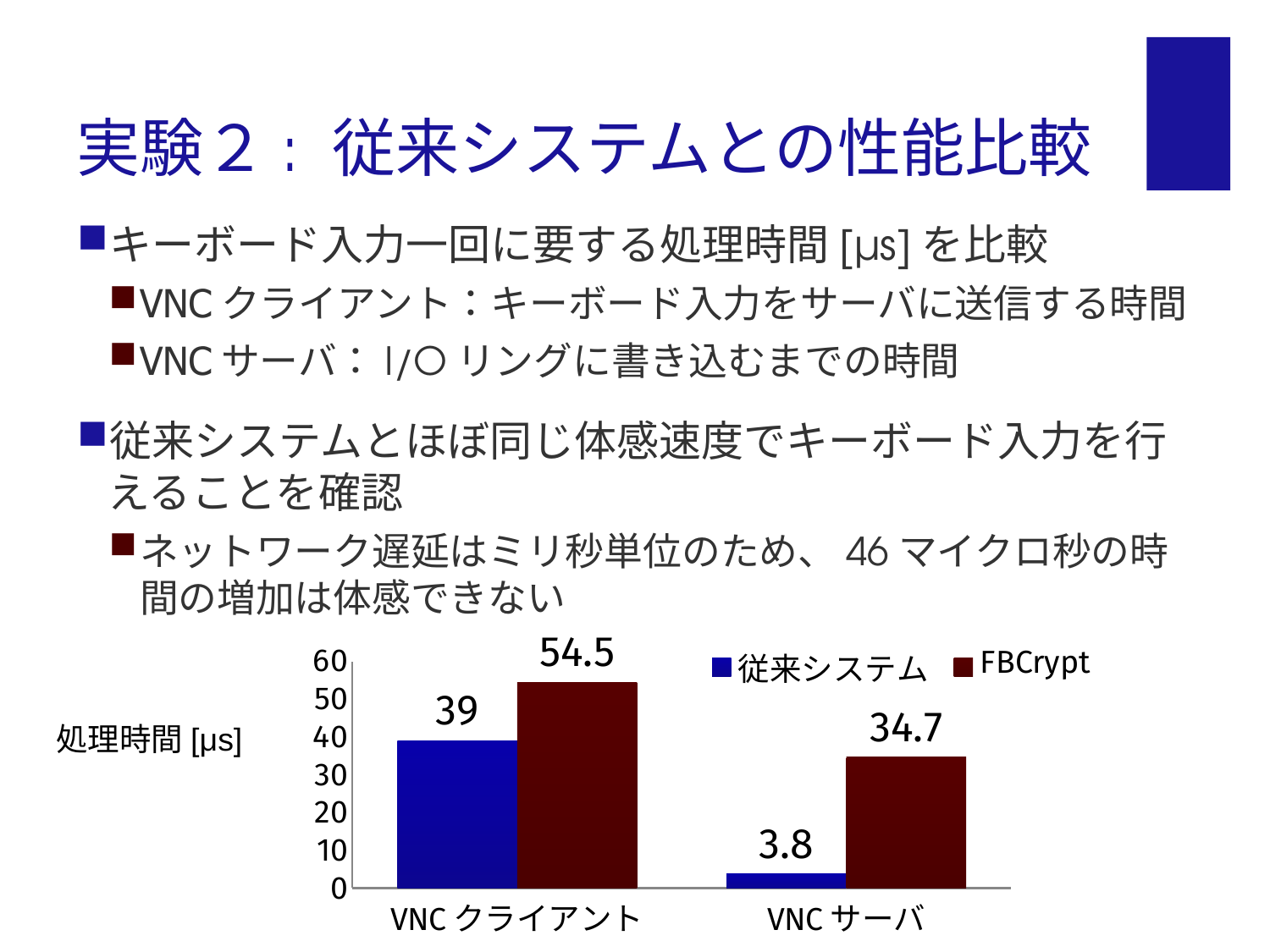

# 実験２: 従来システムとの性能比較
キーボード入力一回に要する処理時間[μs]を比較
VNCクライアント：キーボード入力をサーバに送信する時間
VNCサーバ：I/Oリングに書き込むまでの時間
従来システムとほぼ同じ体感速度でキーボード入力を行えることを確認
ネットワーク遅延はミリ秒単位のため、46マイクロ秒の時間の増加は体感できない

### Chart

| Category | 従来システム | FBCrypt |
|---|---|---|
| VNCクライアント | 39.0 | 54.5 |
| VNCサーバ | 3.8 | 34.7 |
処理時間[μs]